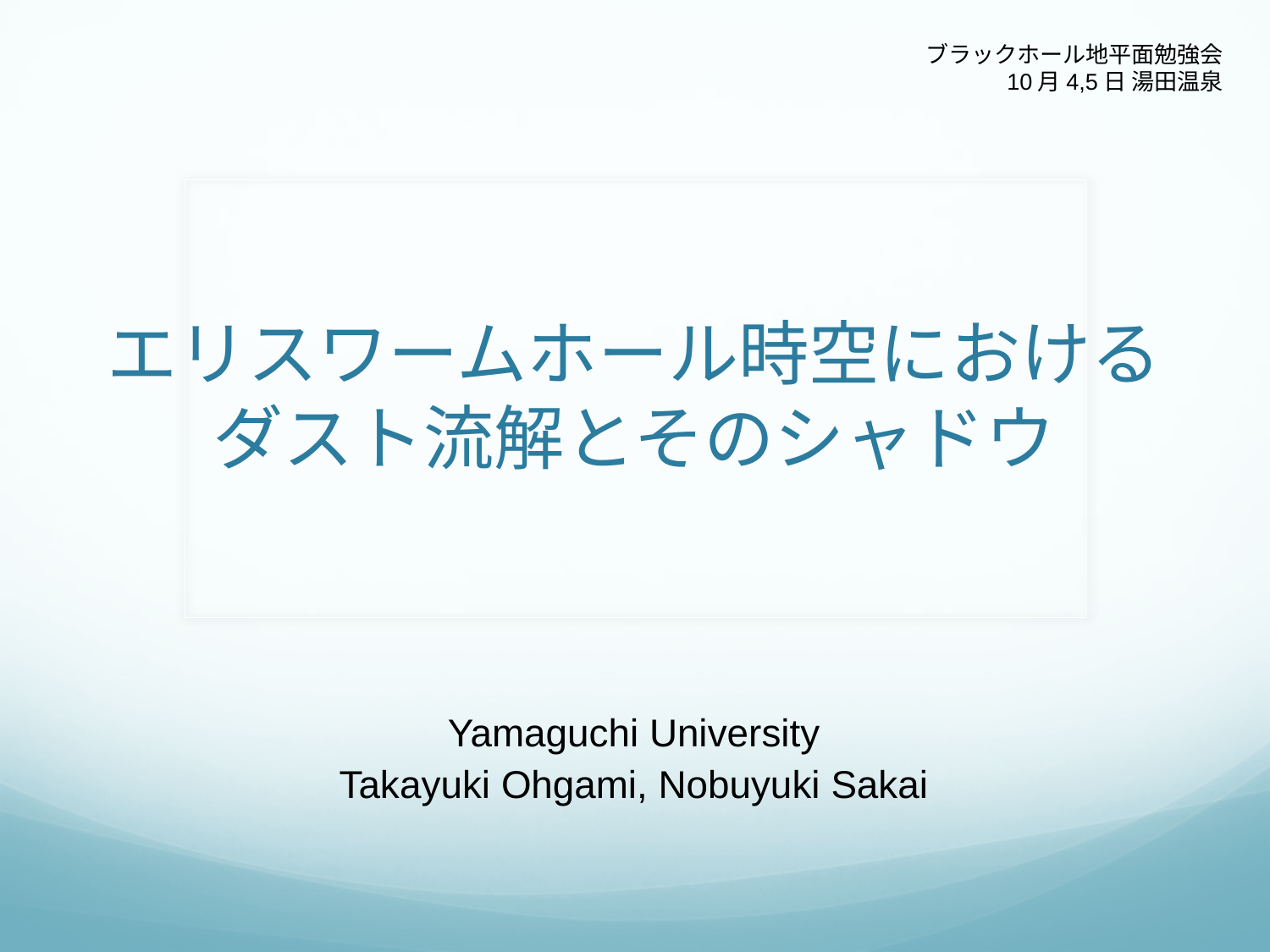

ブラックホール地平面勉強会
10月4,5日 湯田温泉
# エリスワームホール時空における ダスト流解とそのシャドウ
Yamaguchi University
Takayuki Ohgami, Nobuyuki Sakai